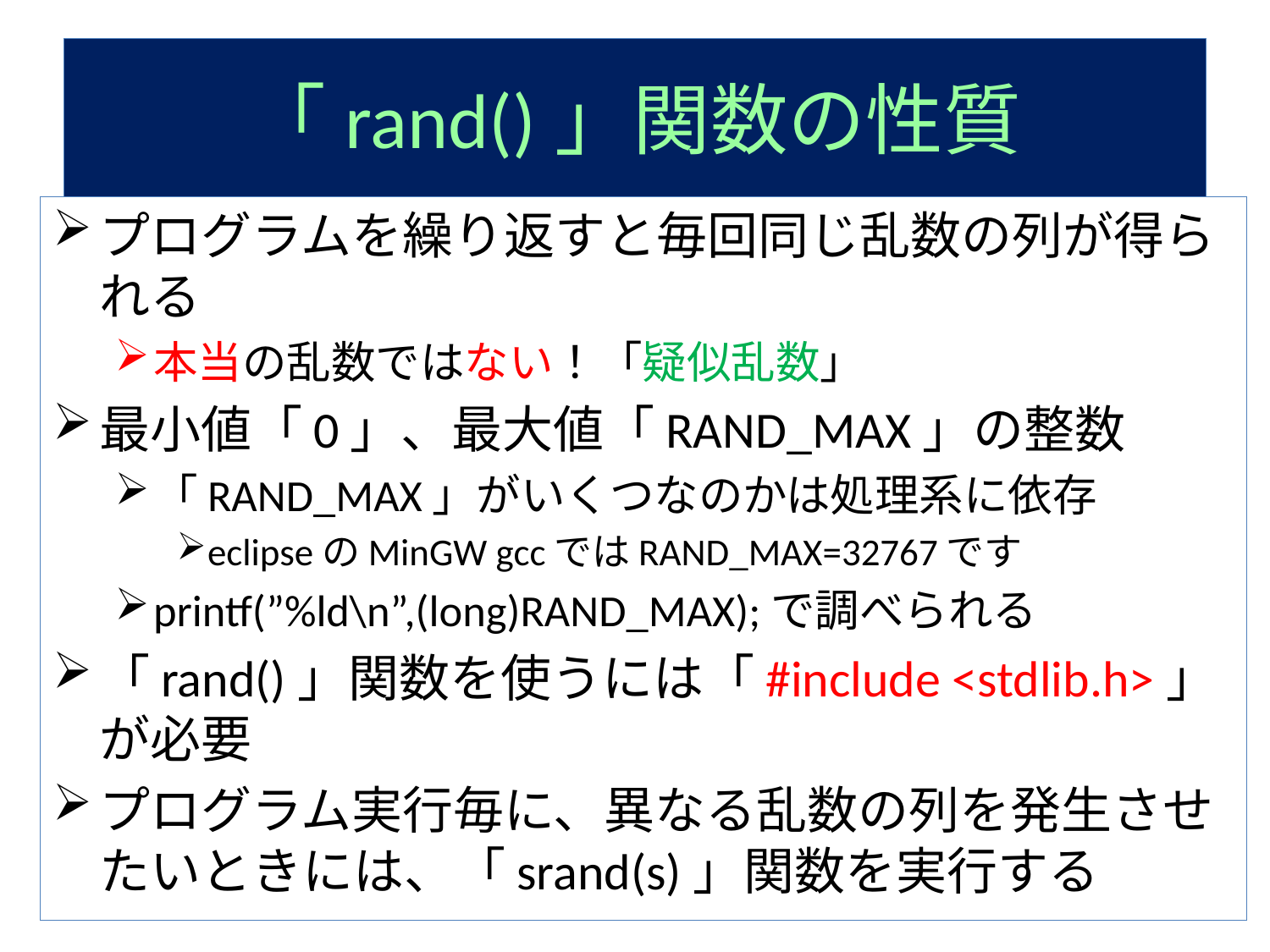

# 「rand()」関数の性質
プログラムを繰り返すと毎回同じ乱数の列が得られる
本当の乱数ではない！「疑似乱数」
最小値「0」、最大値「RAND_MAX」の整数
「RAND_MAX」がいくつなのかは処理系に依存
eclipseのMinGW gccではRAND_MAX=32767です
printf(”%ld\n”,(long)RAND_MAX);で調べられる
「rand()」関数を使うには「#include <stdlib.h>」が必要
プログラム実行毎に、異なる乱数の列を発生させたいときには、「srand(s)」関数を実行する